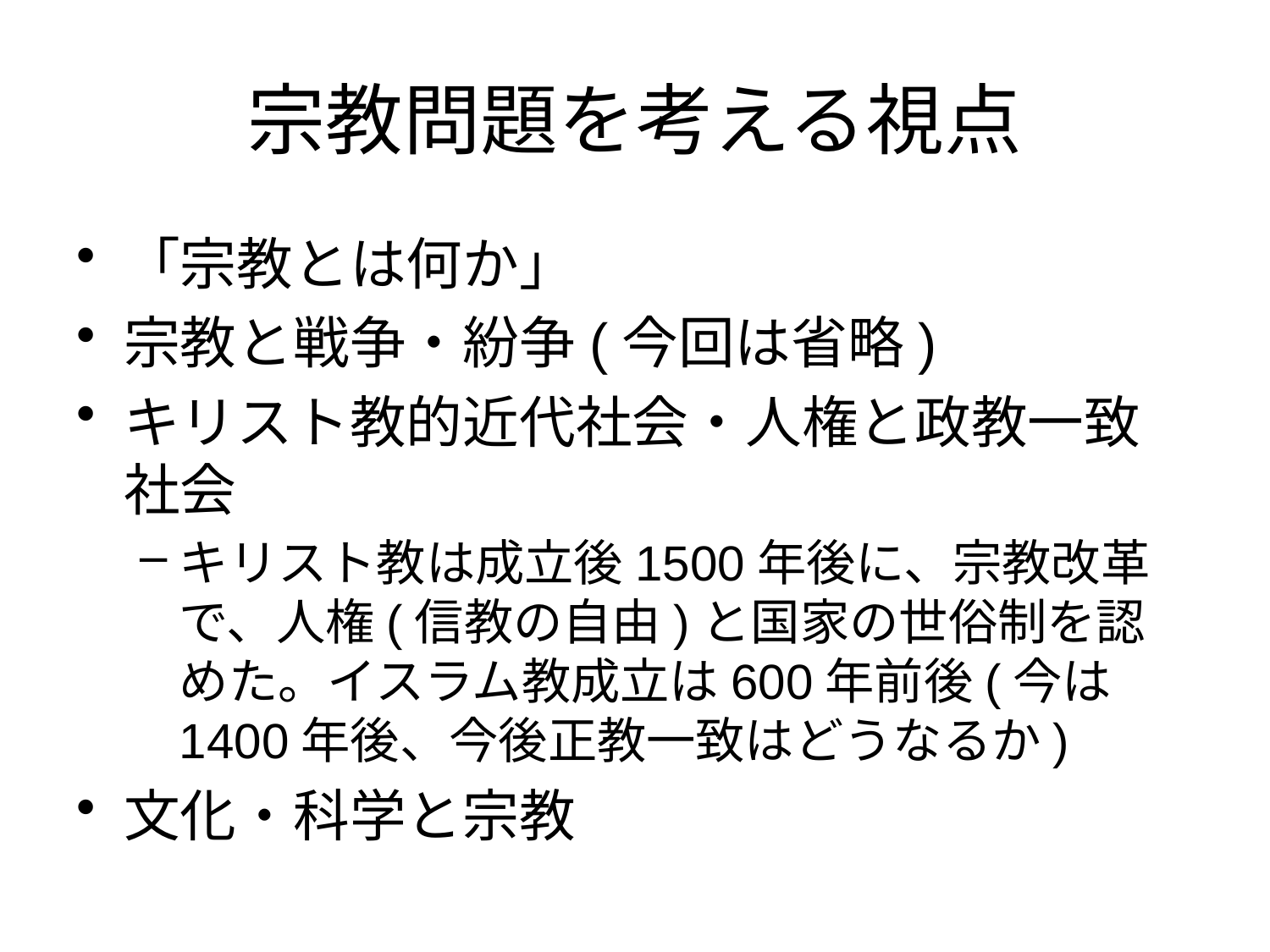

# 宗教問題を考える視点
「宗教とは何か」
宗教と戦争・紛争(今回は省略)
キリスト教的近代社会・人権と政教一致社会
キリスト教は成立後1500年後に、宗教改革で、人権(信教の自由)と国家の世俗制を認めた。イスラム教成立は600年前後(今は1400年後、今後正教一致はどうなるか)
文化・科学と宗教